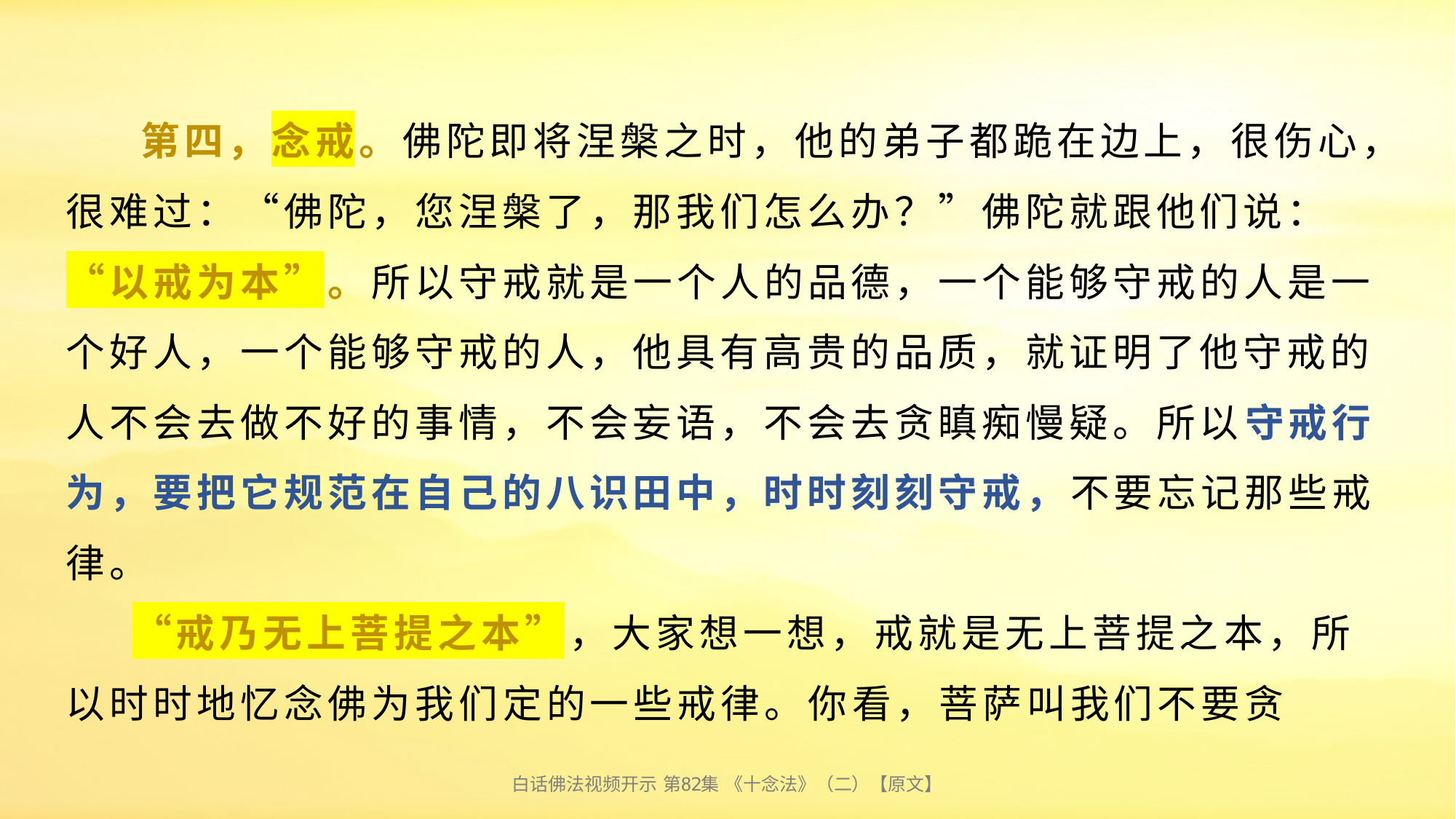

# 第四，念戒。佛陀即将涅槃之时，他的弟子都跪在边上，很伤心，很难过：“佛陀，您涅槃了，那我们怎么办？”佛陀就跟他们说：“以戒为本”。所以守戒就是一个人的品德，一个能够守戒的人是一个好人，一个能够守戒的人，他具有高贵的品质，就证明了他守戒的人不会去做不好的事情，不会妄语，不会去贪瞋痴慢疑。所以守戒行为，要把它规范在自己的八识田中，时时刻刻守戒，不要忘记那些戒律。 “戒乃无上菩提之本”，大家想一想，戒就是无上菩提之本，所以时时地忆念佛为我们定的一些戒律。你看，菩萨叫我们不要贪
白话佛法视频开示 第82集 《十念法》（二）【原文】